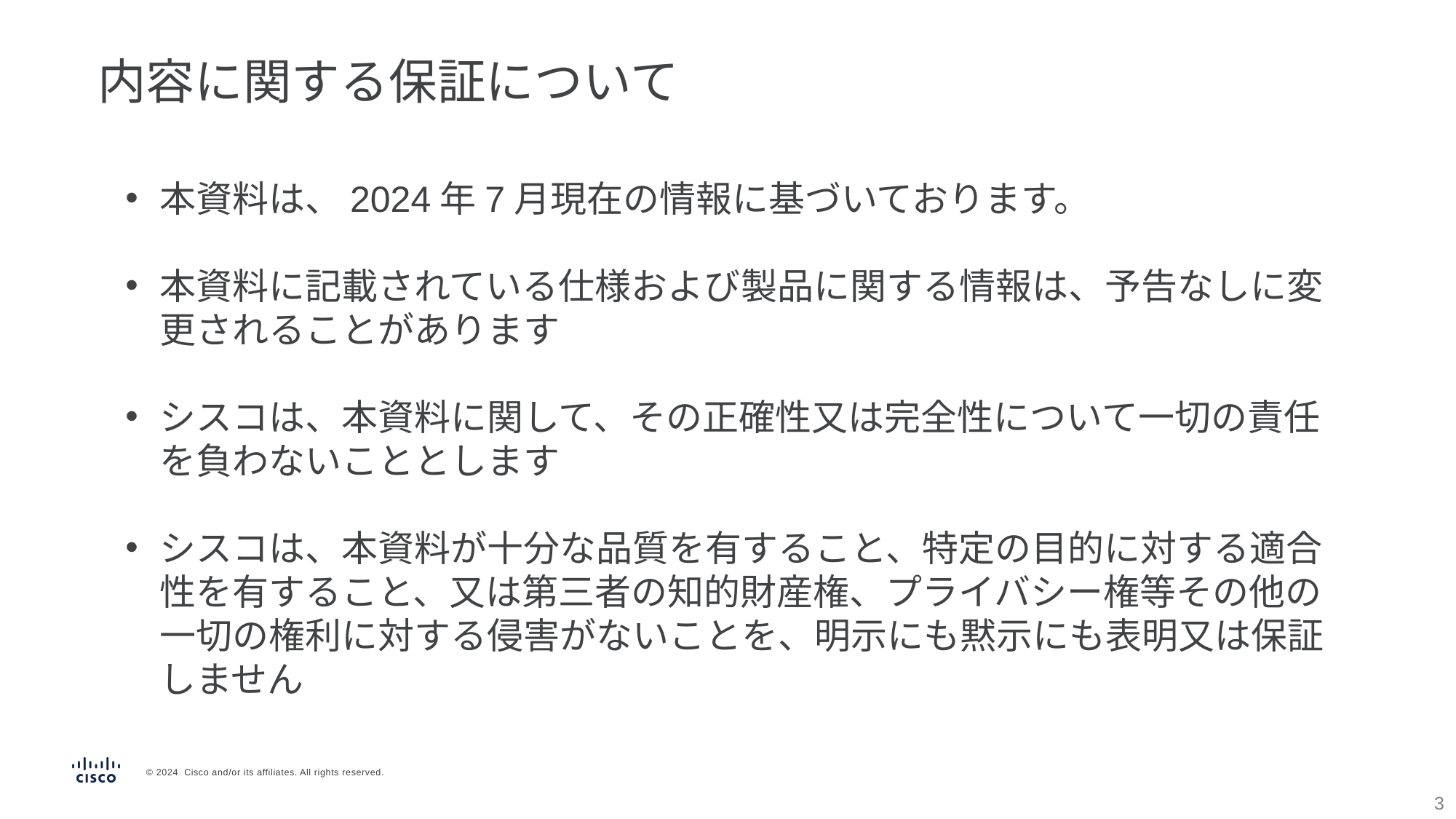

内容に関する保証について
本資料は、2024年7月現在の情報に基づいております。

本資料に記載されている仕様および製品に関する情報は、予告なしに変更されることがあります

シスコは、本資料に関して、その正確性又は完全性について一切の責任を負わないこととします

シスコは、本資料が十分な品質を有すること、特定の目的に対する適合性を有すること、又は第三者の知的財産権、プライバシー権等その他の一切の権利に対する侵害がないことを、明示にも黙示にも表明又は保証しません
3